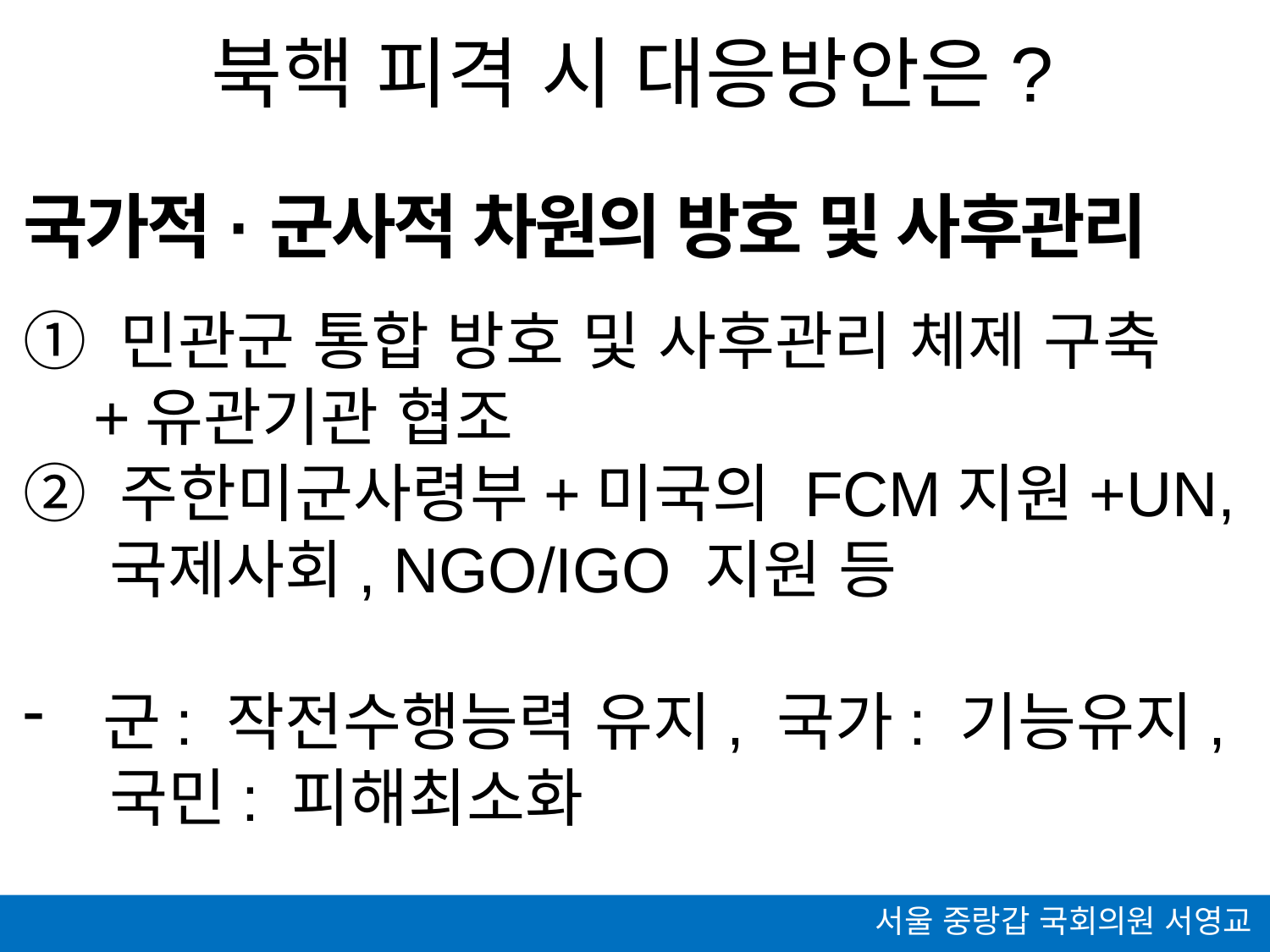

북핵 피격 시 대응방안은?
국가적·군사적 차원의 방호 및 사후관리

① 민관군 통합 방호 및 사후관리 체제 구축
    +유관기관 협조
② 주한미군사령부+미국의 FCM지원+UN,
    국제사회, NGO/IGO 지원 등

군: 작전수행능력 유지, 국가: 기능유지,
    국민: 피해최소화

서울 중랑갑 국회의원 서영교